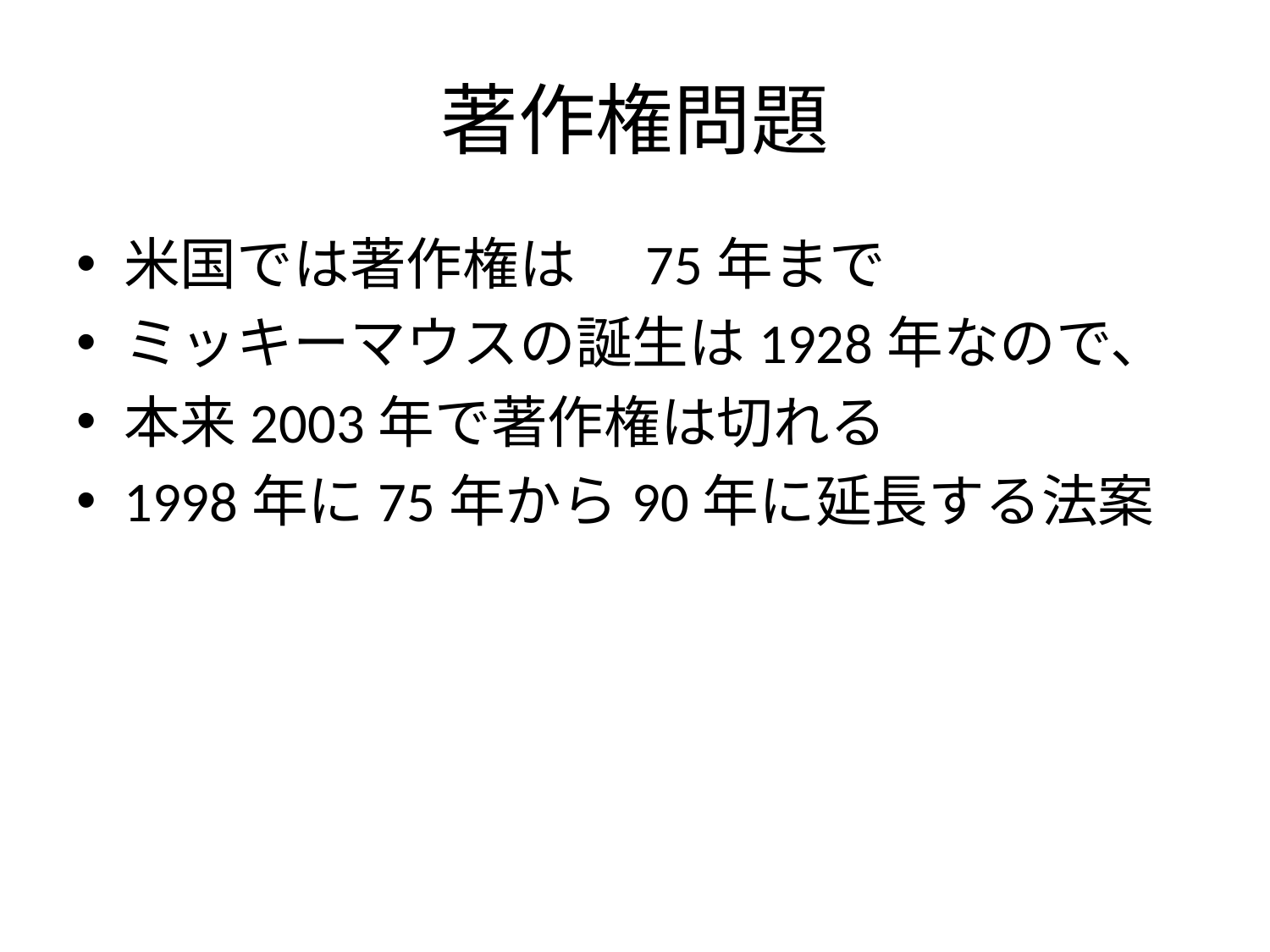

# 著作権問題
米国では著作権は　75年まで
ミッキーマウスの誕生は1928年なので、
本来2003年で著作権は切れる
1998年に75年から90年に延長する法案